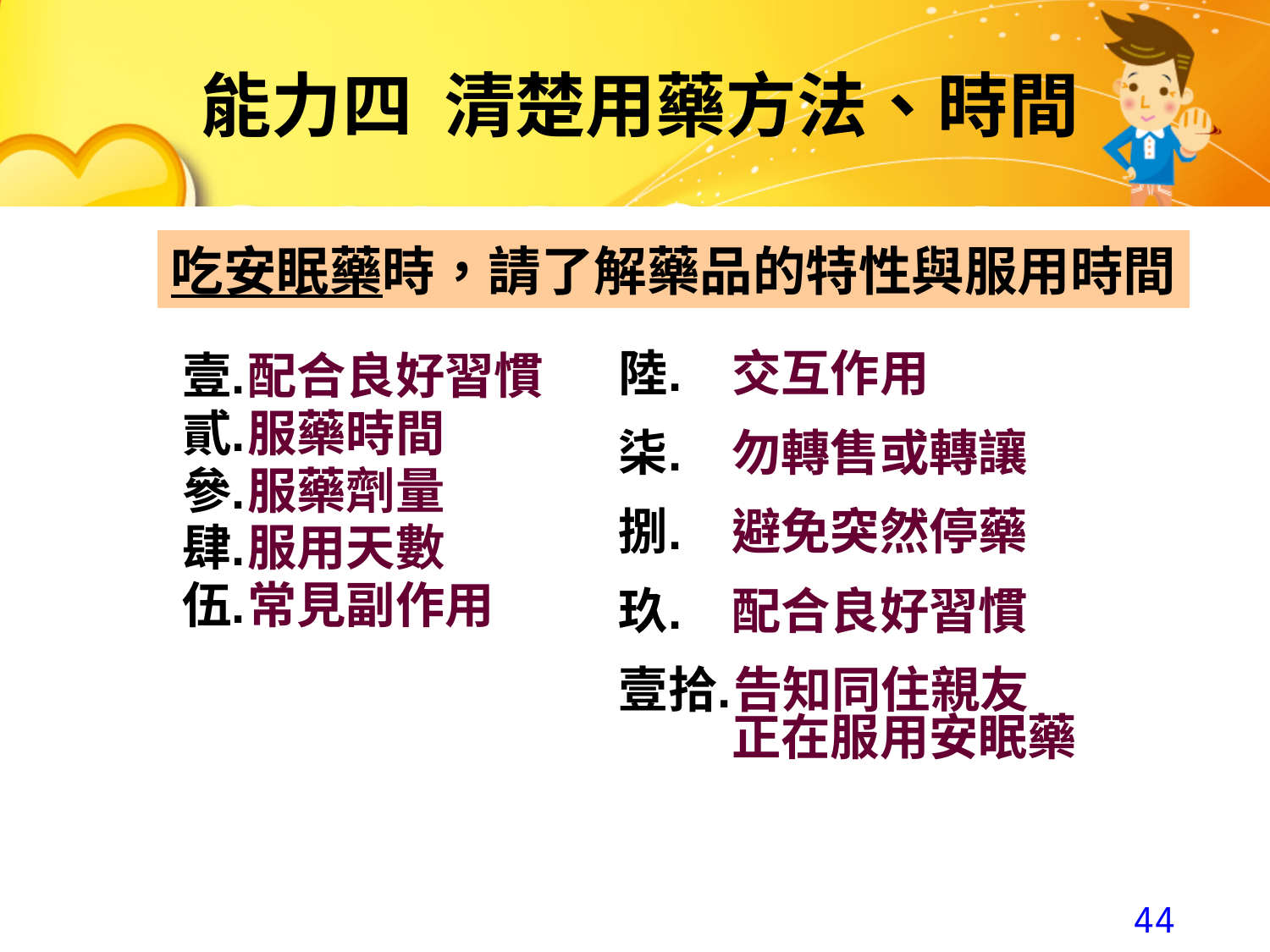

能力四  清楚用藥方法、時間
吃安眠藥時，請了解藥品的特性與服用時間
交互作用
勿轉售或轉讓
避免突然停藥
配合良好習慣
告知同住親友正在服用安眠藥

配合良好習慣
服藥時間
服藥劑量
服用天數
常見副作用

44